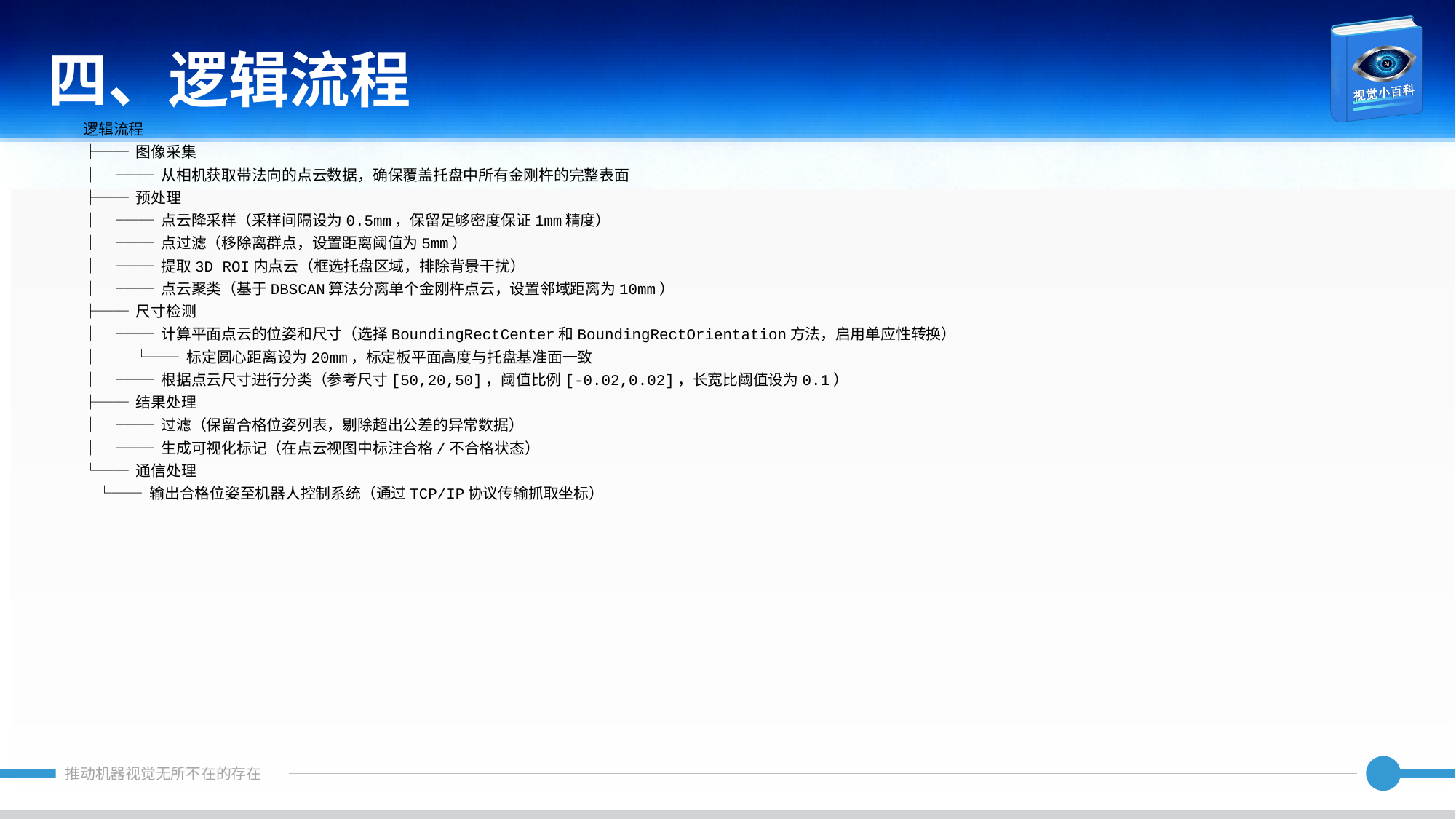

四、逻辑流程

逻辑流程
├── 图像采集
│   └── 从相机获取带法向的点云数据，确保覆盖托盘中所有金刚杵的完整表面
├── 预处理
│   ├── 点云降采样（采样间隔设为0.5mm，保留足够密度保证1mm精度）
│   ├── 点过滤（移除离群点，设置距离阈值为5mm）
│   ├── 提取3D ROI内点云（框选托盘区域，排除背景干扰）
│   └── 点云聚类（基于DBSCAN算法分离单个金刚杵点云，设置邻域距离为10mm）
├── 尺寸检测
│   ├── 计算平面点云的位姿和尺寸（选择BoundingRectCenter和BoundingRectOrientation方法，启用单应性转换）
│   │   └── 标定圆心距离设为20mm，标定板平面高度与托盘基准面一致
│   └── 根据点云尺寸进行分类（参考尺寸[50,20,50]，阈值比例[-0.02,0.02]，长宽比阈值设为0.1）
├── 结果处理
│   ├── 过滤（保留合格位姿列表，剔除超出公差的异常数据）
│   └── 生成可视化标记（在点云视图中标注合格/不合格状态）
└── 通信处理
    └── 输出合格位姿至机器人控制系统（通过TCP/IP协议传输抓取坐标）
8